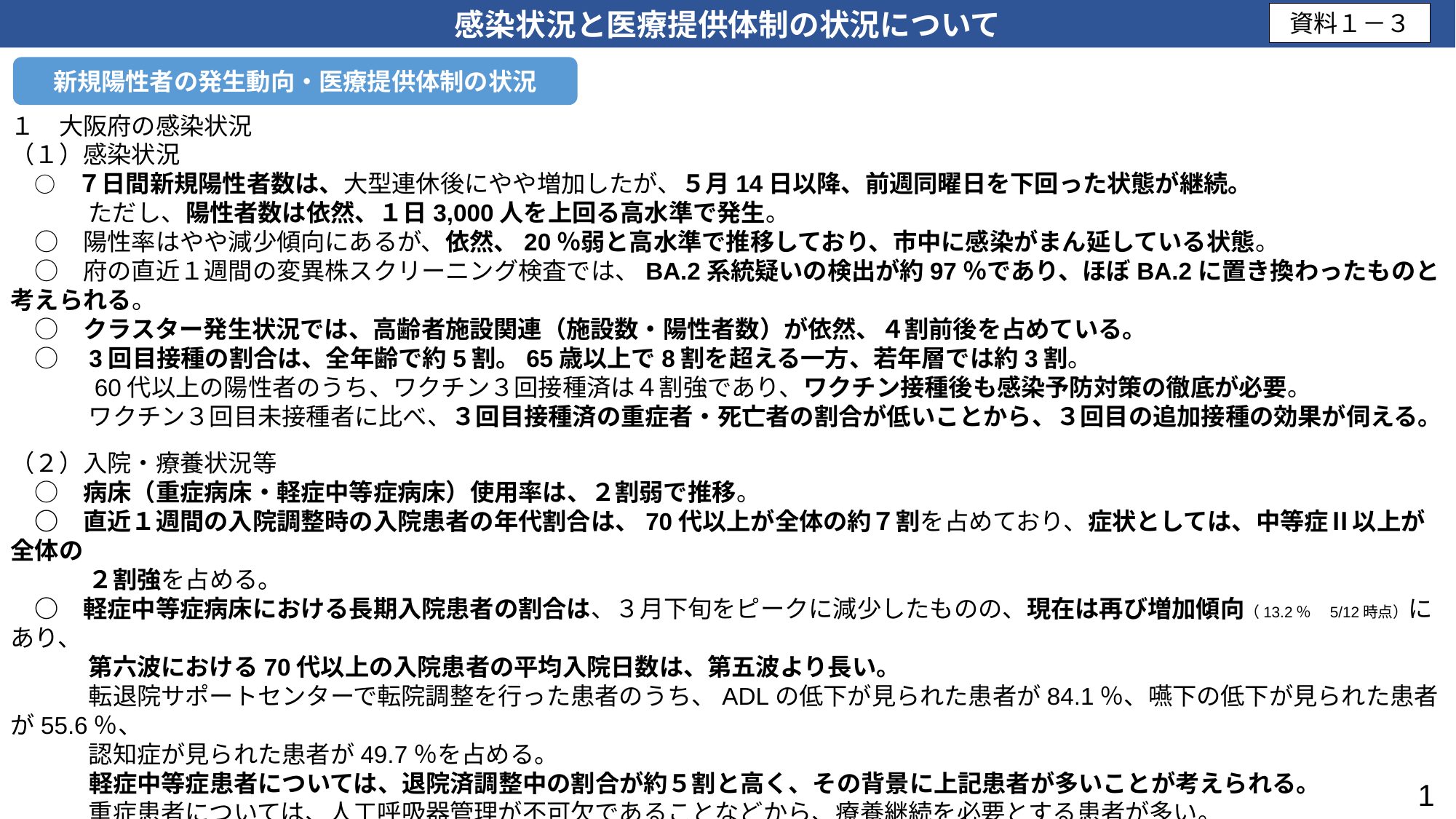

感染状況と医療提供体制の状況について
資料１－３
新規陽性者の発生動向・医療提供体制の状況

１　大阪府の感染状況
（１）感染状況
　○　７日間新規陽性者数は、大型連休後にやや増加したが、５月14日以降、前週同曜日を下回った状態が継続。
　　　 ただし、陽性者数は依然、１日3,000人を上回る高水準で発生。
　○　陽性率はやや減少傾向にあるが、依然、20％弱と高水準で推移しており、市中に感染がまん延している状態。
　○　府の直近１週間の変異株スクリーニング検査では、BA.2系統疑いの検出が約97％であり、ほぼBA.2に置き換わったものと考えられる。
　○　クラスター発生状況では、高齢者施設関連（施設数・陽性者数）が依然、４割前後を占めている。
　○　3回目接種の割合は、全年齢で約5割。65歳以上で8割を超える一方、若年層では約3割。
　　　 60代以上の陽性者のうち、ワクチン３回接種済は４割強であり、ワクチン接種後も感染予防対策の徹底が必要。
　　　 ワクチン３回目未接種者に比べ、３回目接種済の重症者・死亡者の割合が低いことから、３回目の追加接種の効果が伺える。

（２）入院・療養状況等
　○　病床（重症病床・軽症中等症病床）使用率は、２割弱で推移。
　○　直近１週間の入院調整時の入院患者の年代割合は、70代以上が全体の約７割を占めており、症状としては、中等症Ⅱ以上が全体の
　　　 ２割強を占める。
　○　軽症中等症病床における長期入院患者の割合は、３月下旬をピークに減少したものの、現在は再び増加傾向（13.2％　5/12時点）にあり、
　　　 第六波における70代以上の入院患者の平均入院日数は、第五波より長い。
　　　 転退院サポートセンターで転院調整を行った患者のうち、ADLの低下が見られた患者が84.1％、嚥下の低下が見られた患者が55.6％、
　　　 認知症が見られた患者が49.7％を占める。
　　　 軽症中等症患者については、退院済調整中の割合が約５割と高く、その背景に上記患者が多いことが考えられる。
　　　 重症患者については、人工呼吸器管理が不可欠であることなどから、療養継続を必要とする患者が多い。
1